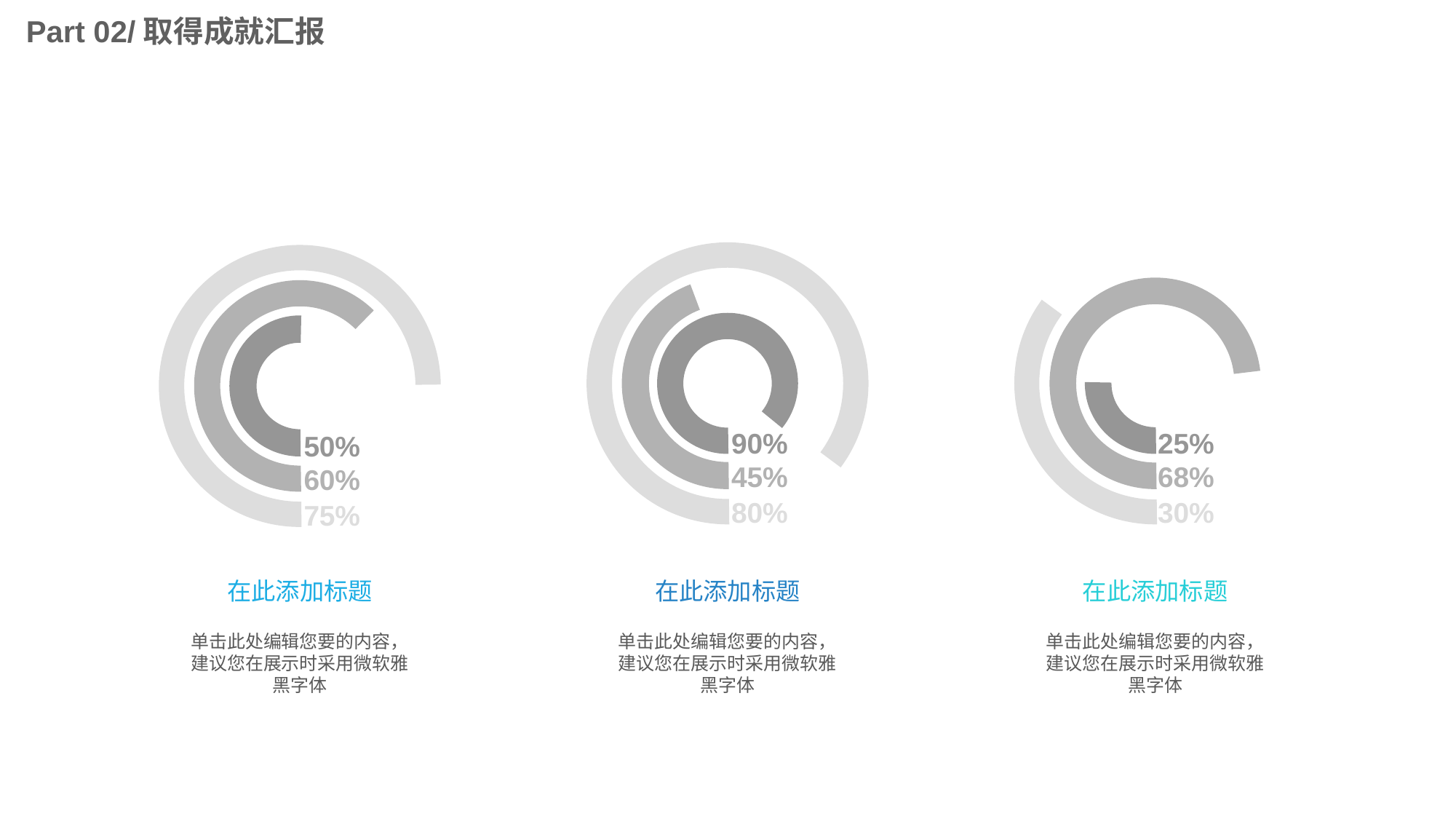

Part 02/取得成就汇报

90%
25%
50%
45%
68%
60%
80%
30%
75%
在此添加标题
在此添加标题
在此添加标题
单击此处编辑您要的内容，建议您在展示时采用微软雅黑字体
单击此处编辑您要的内容，建议您在展示时采用微软雅黑字体
单击此处编辑您要的内容，建议您在展示时采用微软雅黑字体